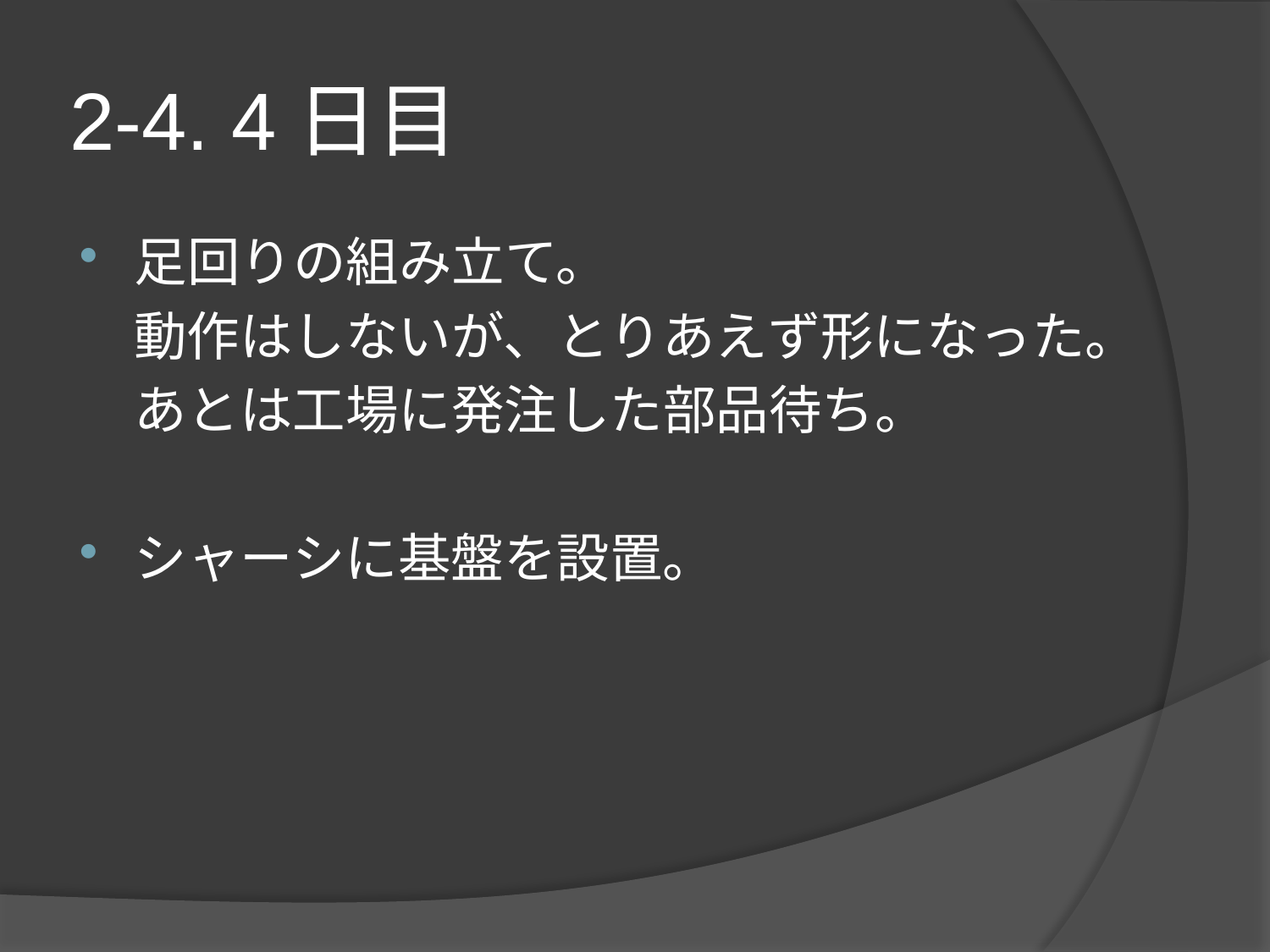

# 2-4. 4日目
足回りの組み立て。
　動作はしないが、とりあえず形になった。
　あとは工場に発注した部品待ち。

シャーシに基盤を設置。